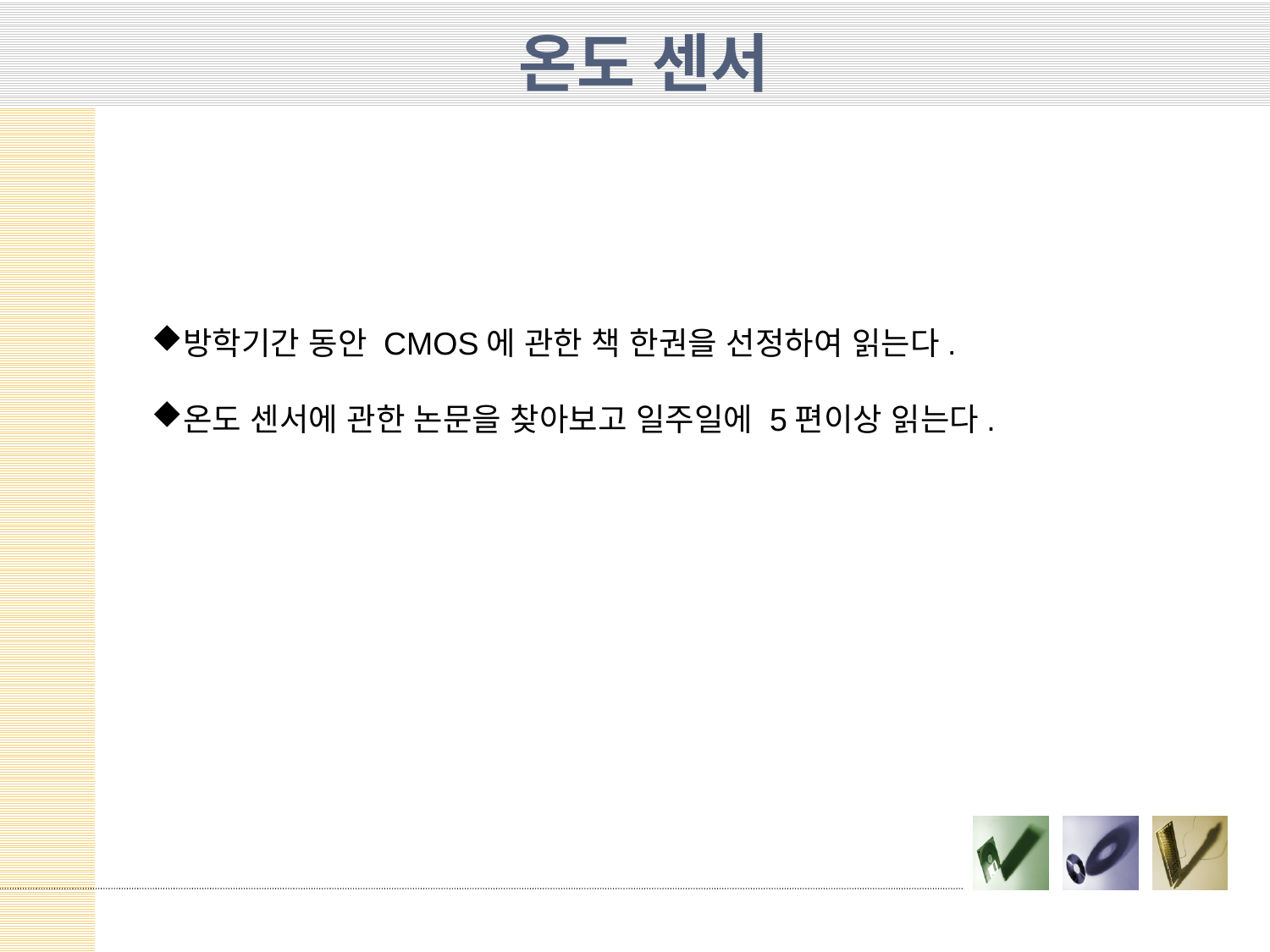

온도 센서
방학기간 동안 CMOS에 관한 책 한권을 선정하여 읽는다.

온도 센서에 관한 논문을 찾아보고 일주일에 5편이상 읽는다.